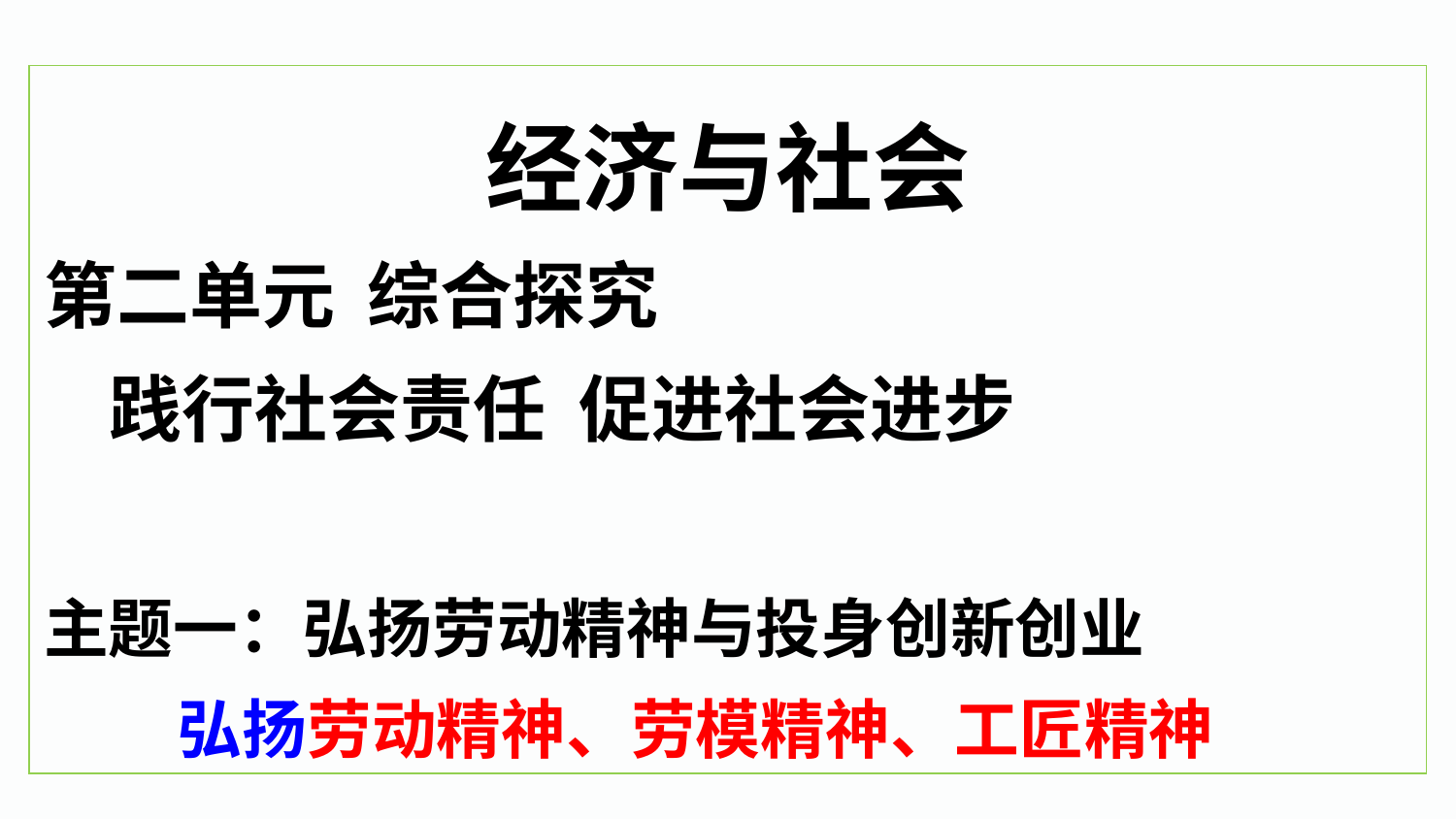

经济与社会
第二单元  综合探究
    践行社会责任  促进社会进步

主题一：弘扬劳动精神与投身创新创业
        弘扬劳动精神、劳模精神、工匠精神